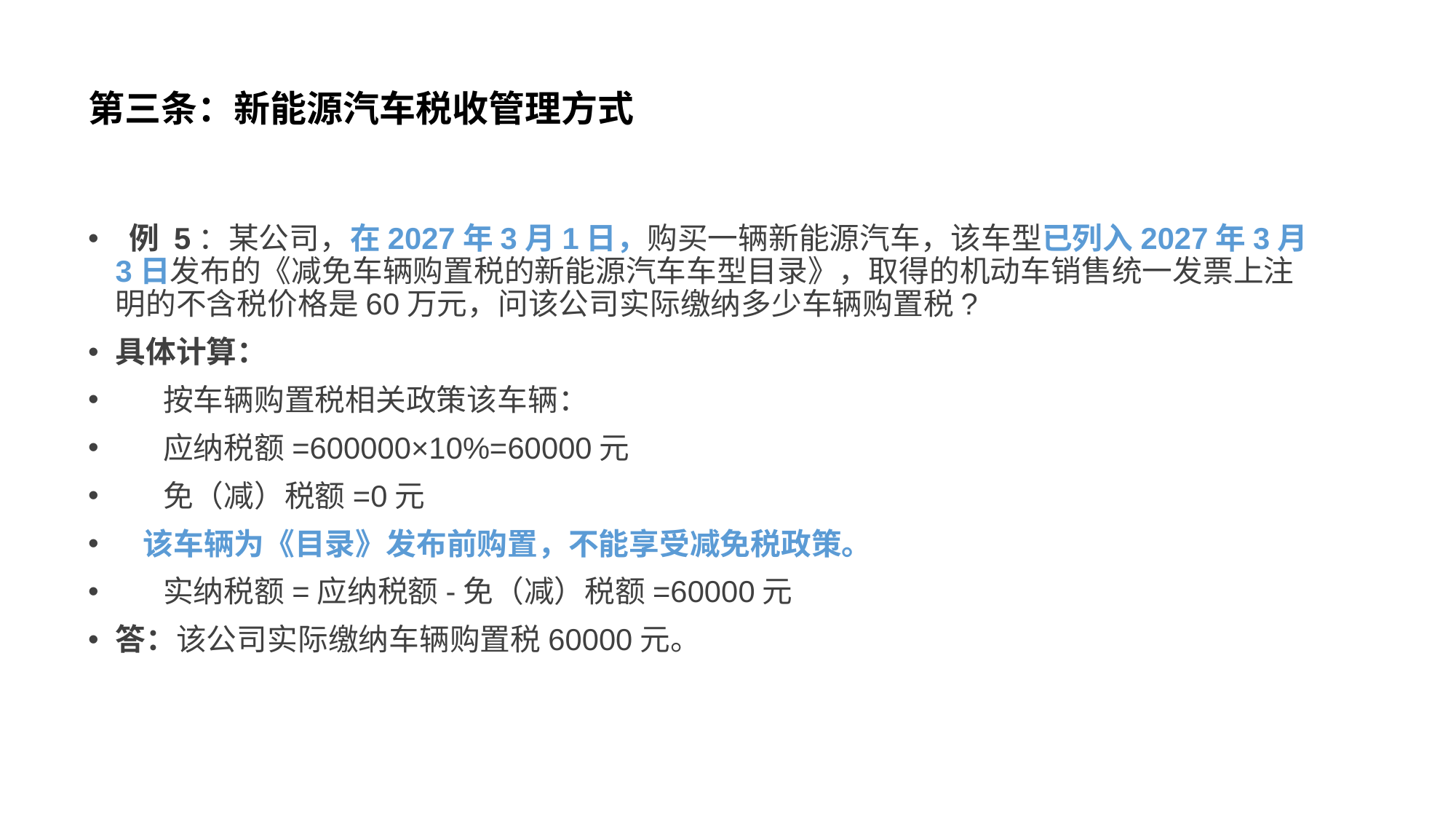

# 第三条：新能源汽车税收管理方式
 例 5：某公司，在2027年3月1日，购买一辆新能源汽车，该车型已列入2027年3月3日发布的《减免车辆购置税的新能源汽车车型目录》，取得的机动车销售统一发票上注明的不含税价格是60万元，问该公司实际缴纳多少车辆购置税?
具体计算：
      按车辆购置税相关政策该车辆：
      应纳税额=600000×10%=60000元
      免（减）税额=0元
   该车辆为《目录》发布前购置，不能享受减免税政策。
      实纳税额=应纳税额-免（减）税额=60000元
答：该公司实际缴纳车辆购置税60000元。